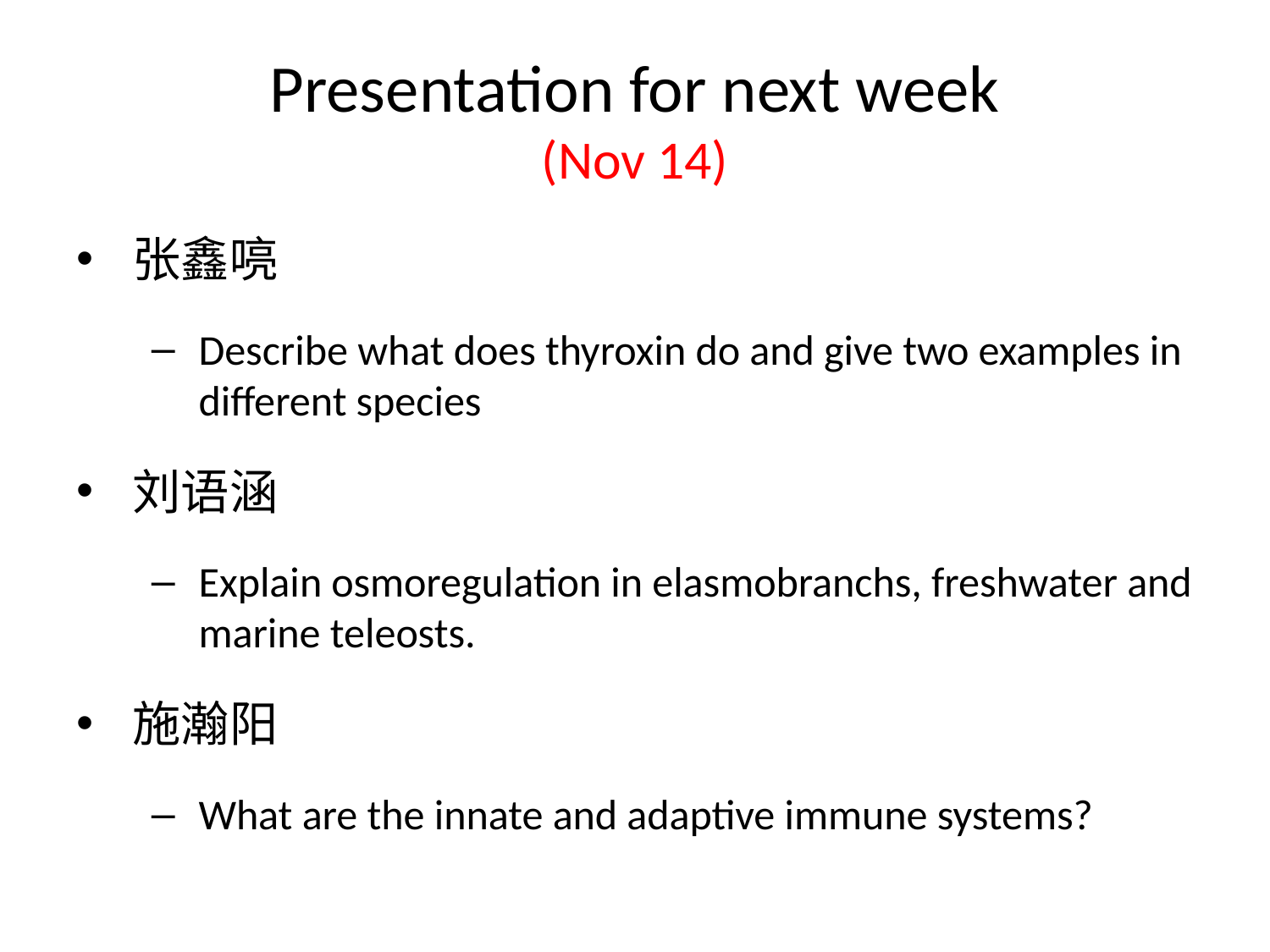

# Presentation for next week (Nov 14)
张鑫喨
Describe what does thyroxin do and give two examples in different species
刘语涵
Explain osmoregulation in elasmobranchs, freshwater and marine teleosts.
施瀚阳
What are the innate and adaptive immune systems?